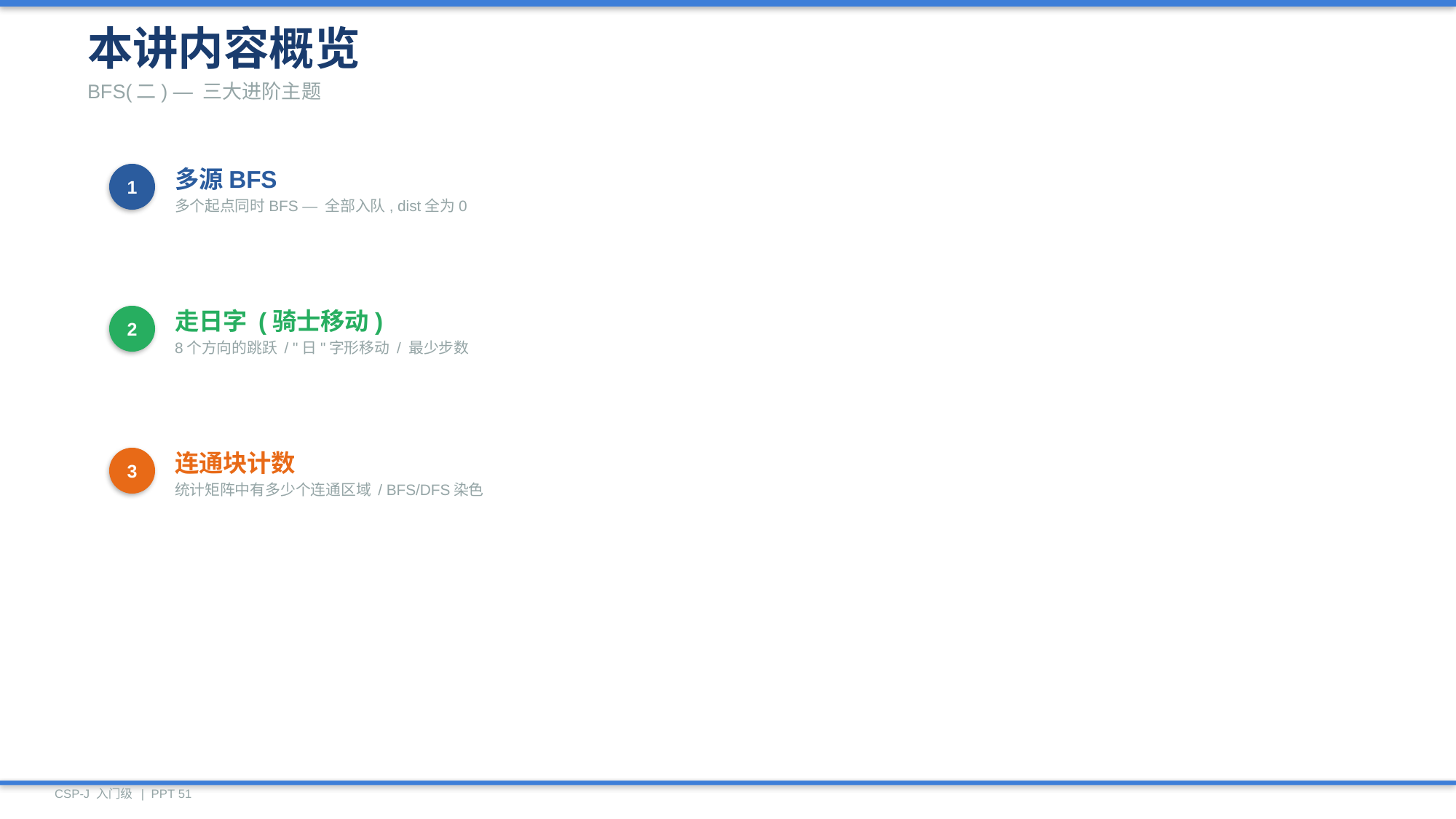

本讲内容概览
BFS(二) — 三大进阶主题
1
多源BFS
多个起点同时BFS — 全部入队, dist全为0
2
走日字 (骑士移动)
8个方向的跳跃 / "日"字形移动 / 最少步数
3
连通块计数
统计矩阵中有多少个连通区域 / BFS/DFS染色

CSP-J 入门级  |  PPT 51